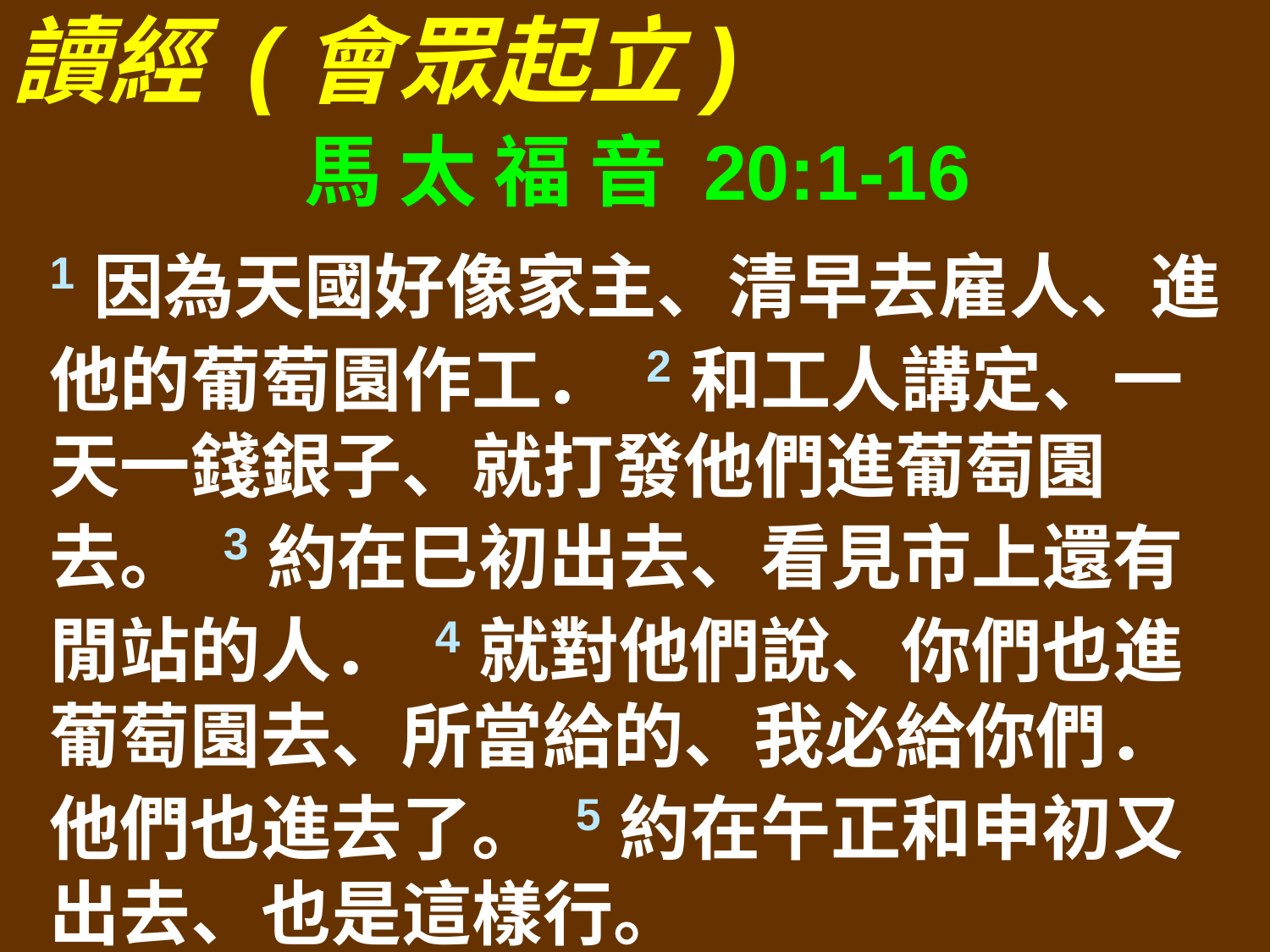

讀經 (會眾起立)
馬 太 福 音 20:1-16
1因為天國好像家主、清早去雇人、進他的葡萄園作工． 2和工人講定、一天一錢銀子、就打發他們進葡萄園去。 3約在巳初出去、看見市上還有閒站的人． 4就對他們說、你們也進葡萄園去、所當給的、我必給你們．他們也進去了。 5約在午正和申初又出去、也是這樣行。